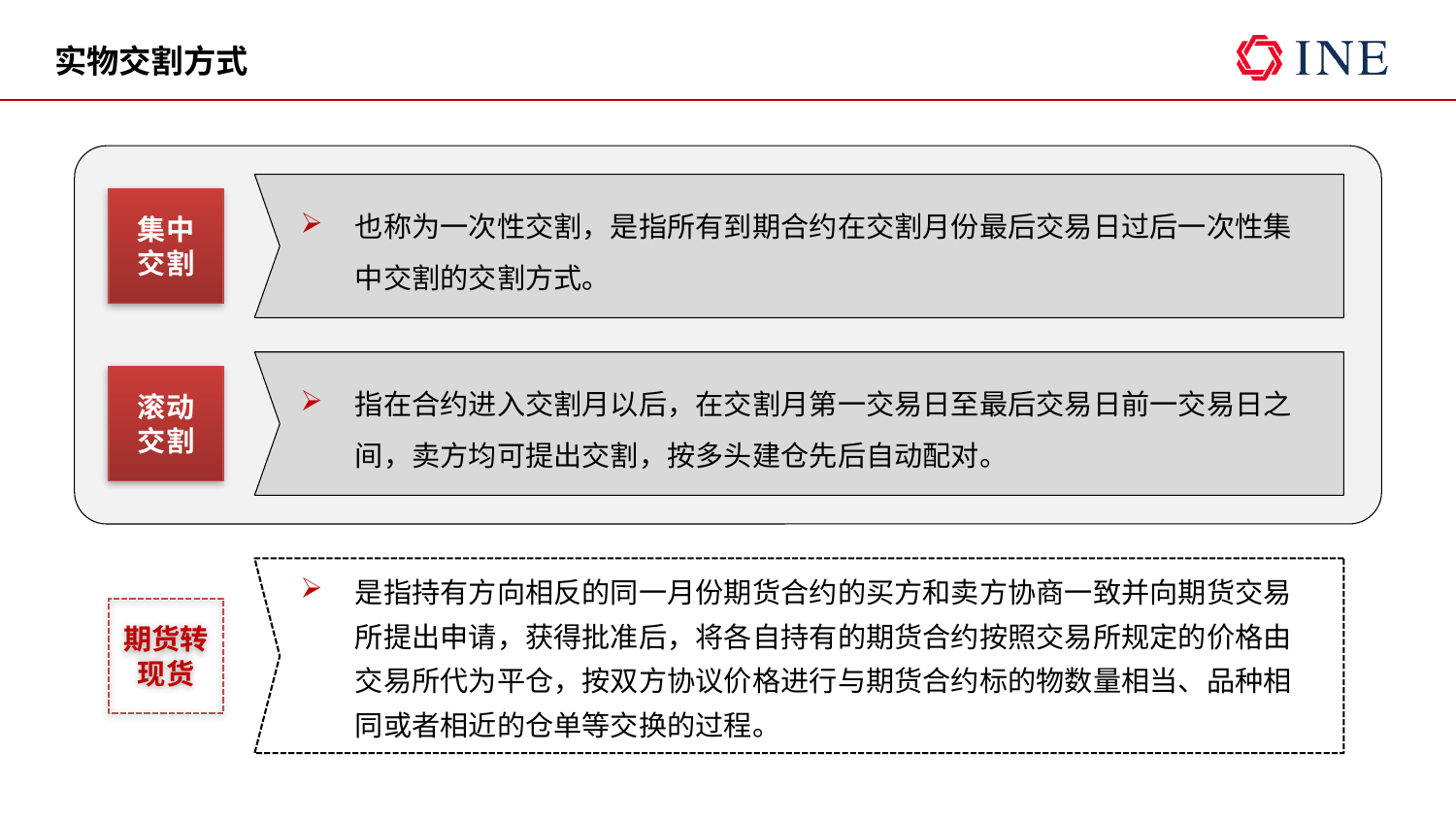

# 实物交割方式

也称为一次性交割，是指所有到期合约在交割月份最后交易日过后一次性集中交割的交割方式。
集中
交割
指在合约进入交割月以后，在交割月第一交易日至最后交易日前一交易日之间，卖方均可提出交割，按多头建仓先后自动配对。
滚动
交割
是指持有方向相反的同一月份期货合约的买方和卖方协商一致并向期货交易所提出申请，获得批准后，将各自持有的期货合约按照交易所规定的价格由交易所代为平仓，按双方协议价格进行与期货合约标的物数量相当、品种相同或者相近的仓单等交换的过程。
期货转现货